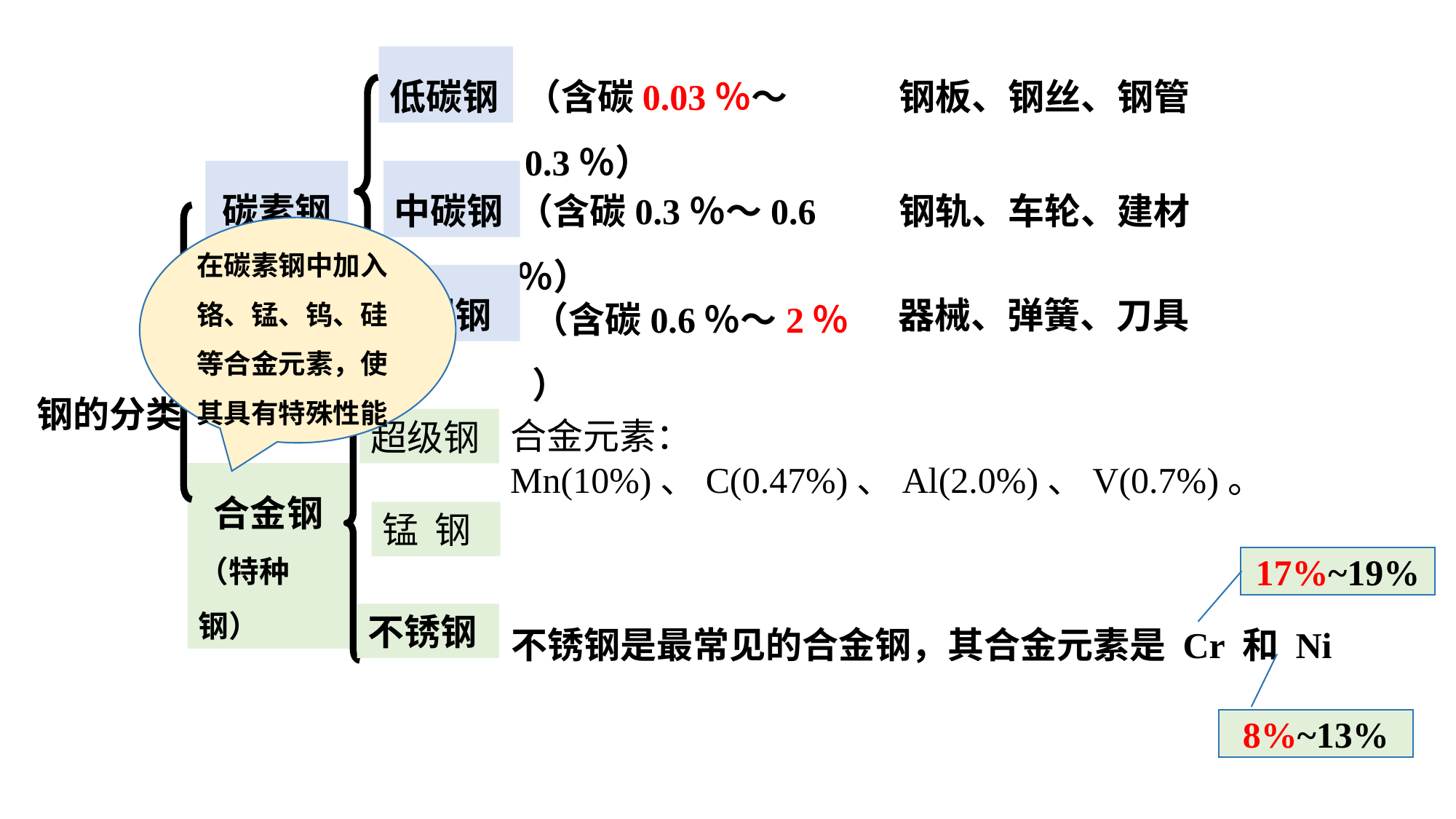

低碳钢
（含碳0.03％～0.3％）
钢板、钢丝、钢管

中碳钢
碳素钢
（含碳0.3％～0.6％）
钢轨、车轮、建材

在碳素钢中加入铬、锰、钨、硅等合金元素，使其具有特殊性能
高碳钢
器械、弹簧、刀具
（含碳0.6％～2％ ）
钢的分类

合金元素：Mn(10%)、C(0.47%)、Al(2.0%)、V(0.7%)。
超级钢
合金钢
（特种钢）
锰  钢
17%~19%
不锈钢是最常见的合金钢，其合金元素是 Cr 和 Ni
不锈钢
8%~13%